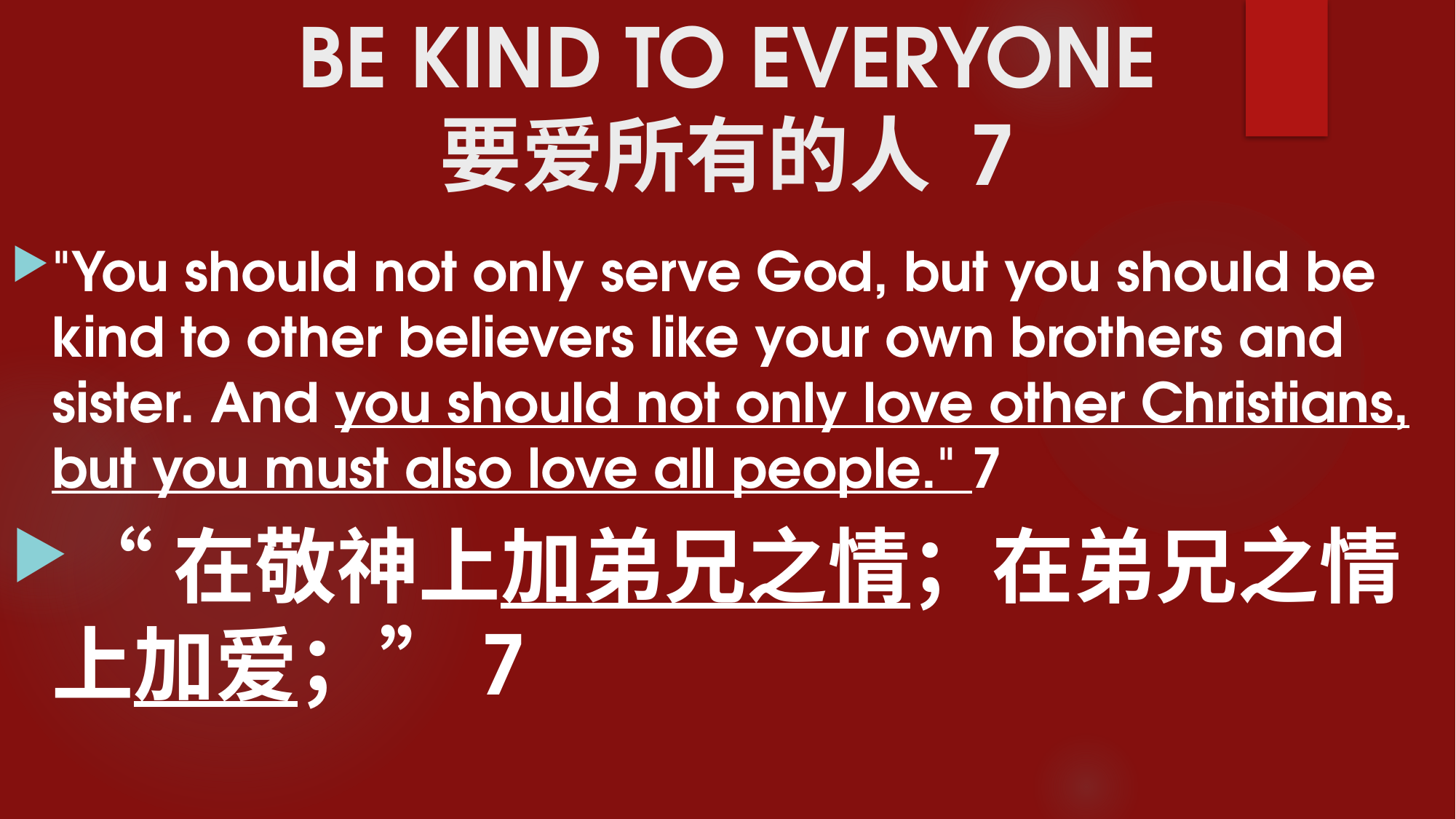

# BE KIND TO EVERYONE 要爱所有的人 7
"You should not only serve God, but you should be kind to other believers like your own brothers and sister. And you should not only love other Christians, but you must also love all people." 7
“在敬神上加弟兄之情；在弟兄之情上加爱；”7